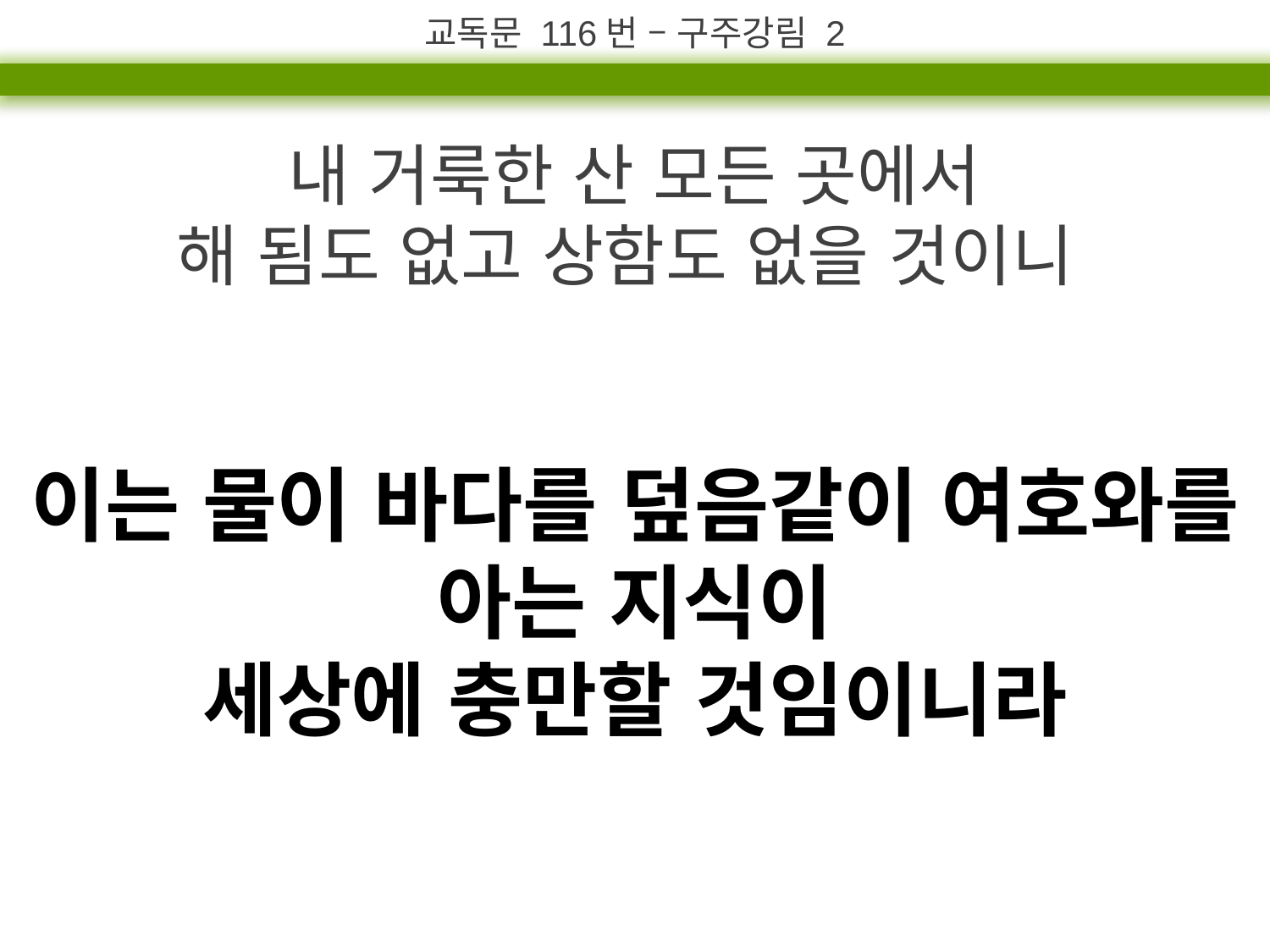

교독문 116번 – 구주강림 2

내 거룩한 산 모든 곳에서
해 됨도 없고 상함도 없을 것이니
이는 물이 바다를 덮음같이 여호와를 아는 지식이
세상에 충만할 것임이니라